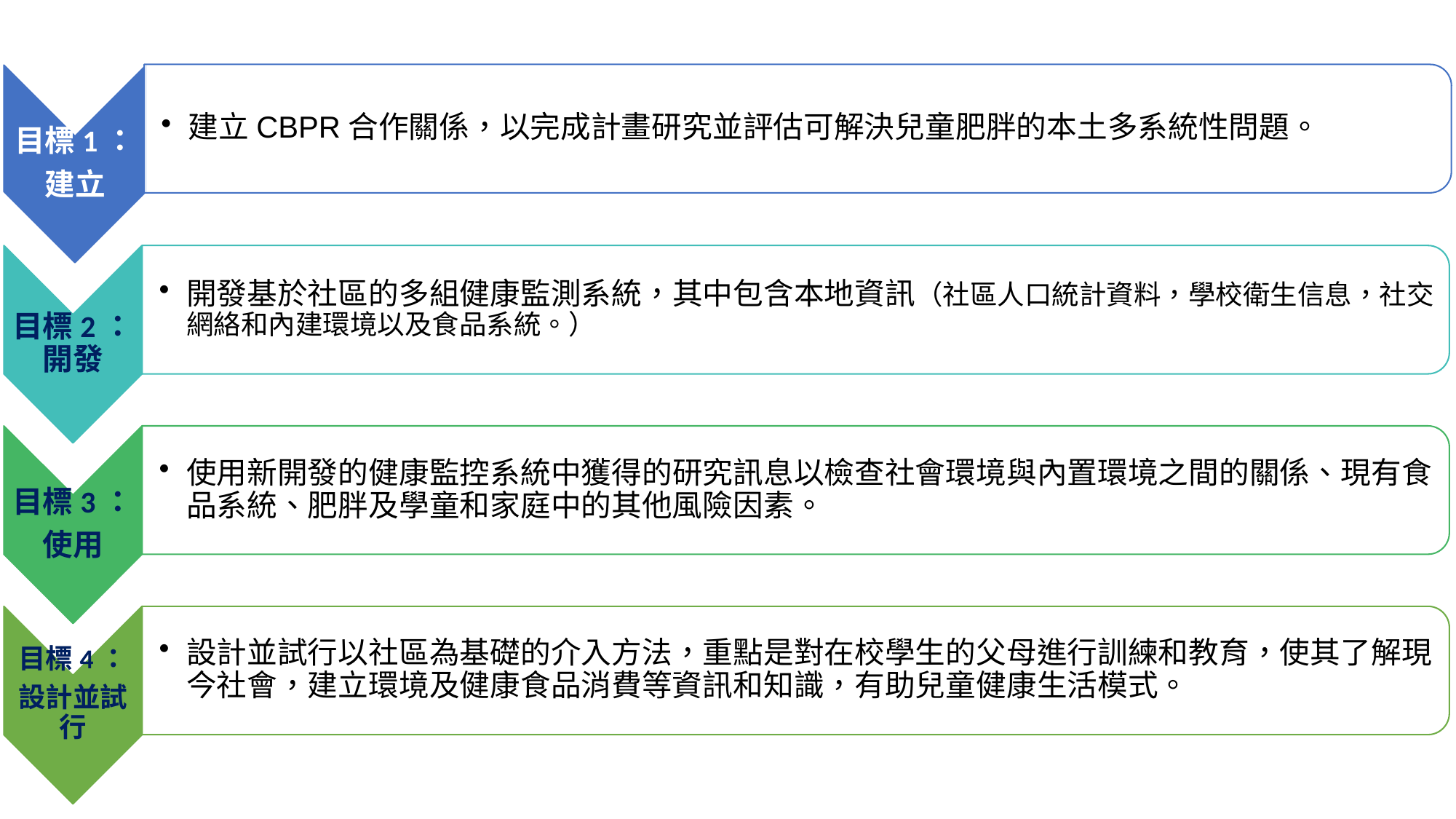

目標1：
建立
建立CBPR合作關係，以完成計畫研究並評估可解決兒童肥胖的本土多系統性問題。
目標2：開發
開發基於社區的多組健康監測系統，其中包含本地資訊（社區人口統計資料，學校衛生信息，社交網絡和內建環境以及食品系統。）
目標3：
使用
使用新開發的健康監控系統中獲得的研究訊息以檢查社會環境與內置環境之間的關係、現有食品系統、肥胖及學童和家庭中的其他風險因素。
目標4：
設計並試行

設計並試行以社區為基礎的介入方法，重點是對在校學生的父母進行訓練和教育，使其了解現今社會，建立環境及健康食品消費等資訊和知識，有助兒童健康生活模式。